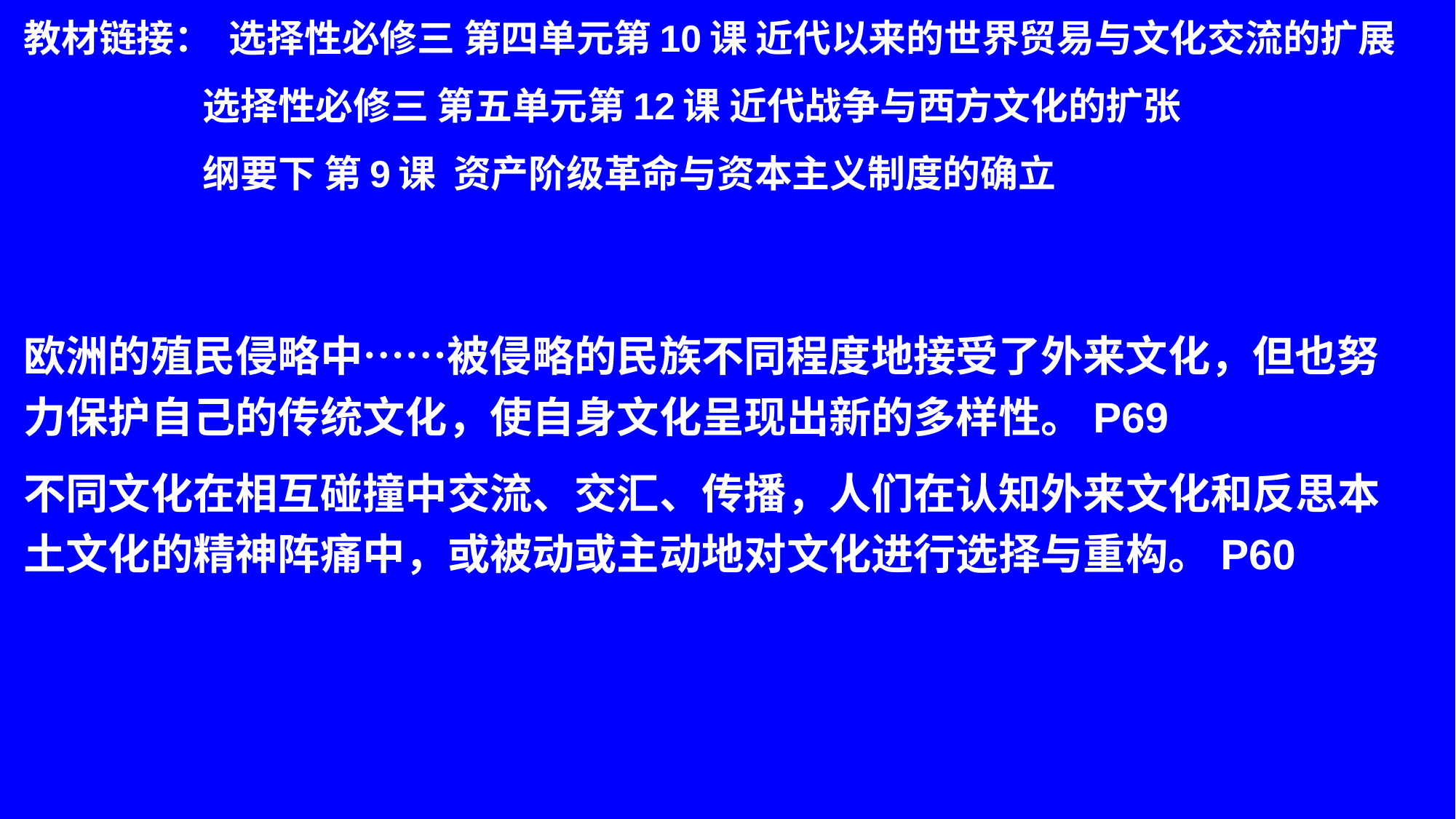

教材链接：  选择性必修三 第四单元第10课 近代以来的世界贸易与文化交流的扩展
                    选择性必修三 第五单元第12课 近代战争与西方文化的扩张
                    纲要下 第9课  资产阶级革命与资本主义制度的确立
欧洲的殖民侵略中……被侵略的民族不同程度地接受了外来文化，但也努力保护自己的传统文化，使自身文化呈现出新的多样性。P69
不同文化在相互碰撞中交流、交汇、传播，人们在认知外来文化和反思本土文化的精神阵痛中，或被动或主动地对文化进行选择与重构。P60